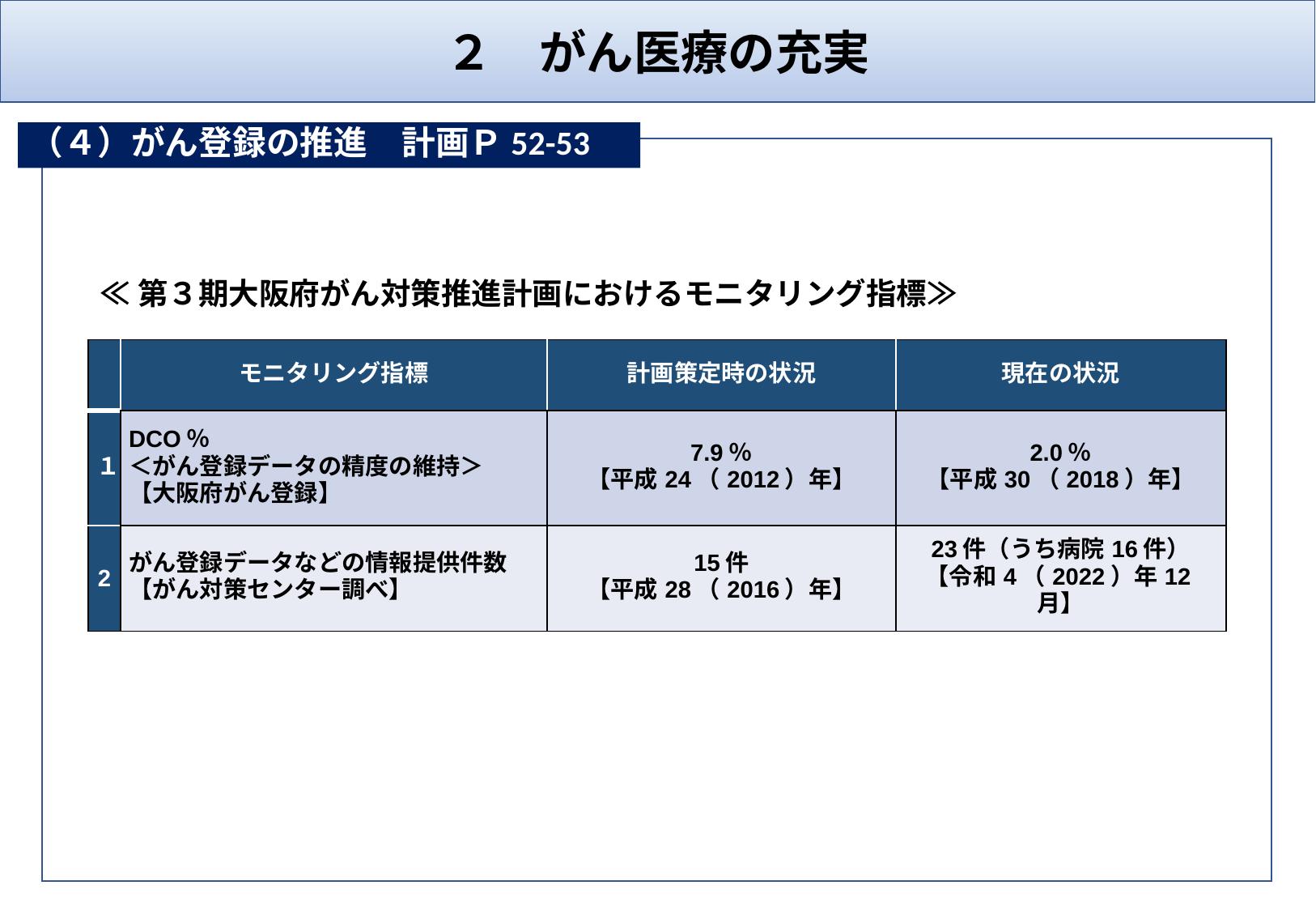

２　がん医療の充実
（４）がん登録の推進　計画Ｐ52-53
現在の状況
7.9％
【平成24（2012）年】
15件
【平成28（2016）年】
≪第３期大阪府がん対策推進計画におけるモニタリング指標≫
|  | モニタリング指標 | 計画策定時の状況 | 現在の状況 |
| --- | --- | --- | --- |
| １ | DCO％ ＜がん登録データの精度の維持＞ 【大阪府がん登録】 | 7.9％ 【平成24（2012）年】 | 2.0％ 【平成30（2018）年】 |
| 2 | がん登録データなどの情報提供件数 【がん対策センター調べ】 | 15件 【平成28（2016）年】 | 23件（うち病院16件） 【令和4（2022）年12月】 |
概ね予定どおり